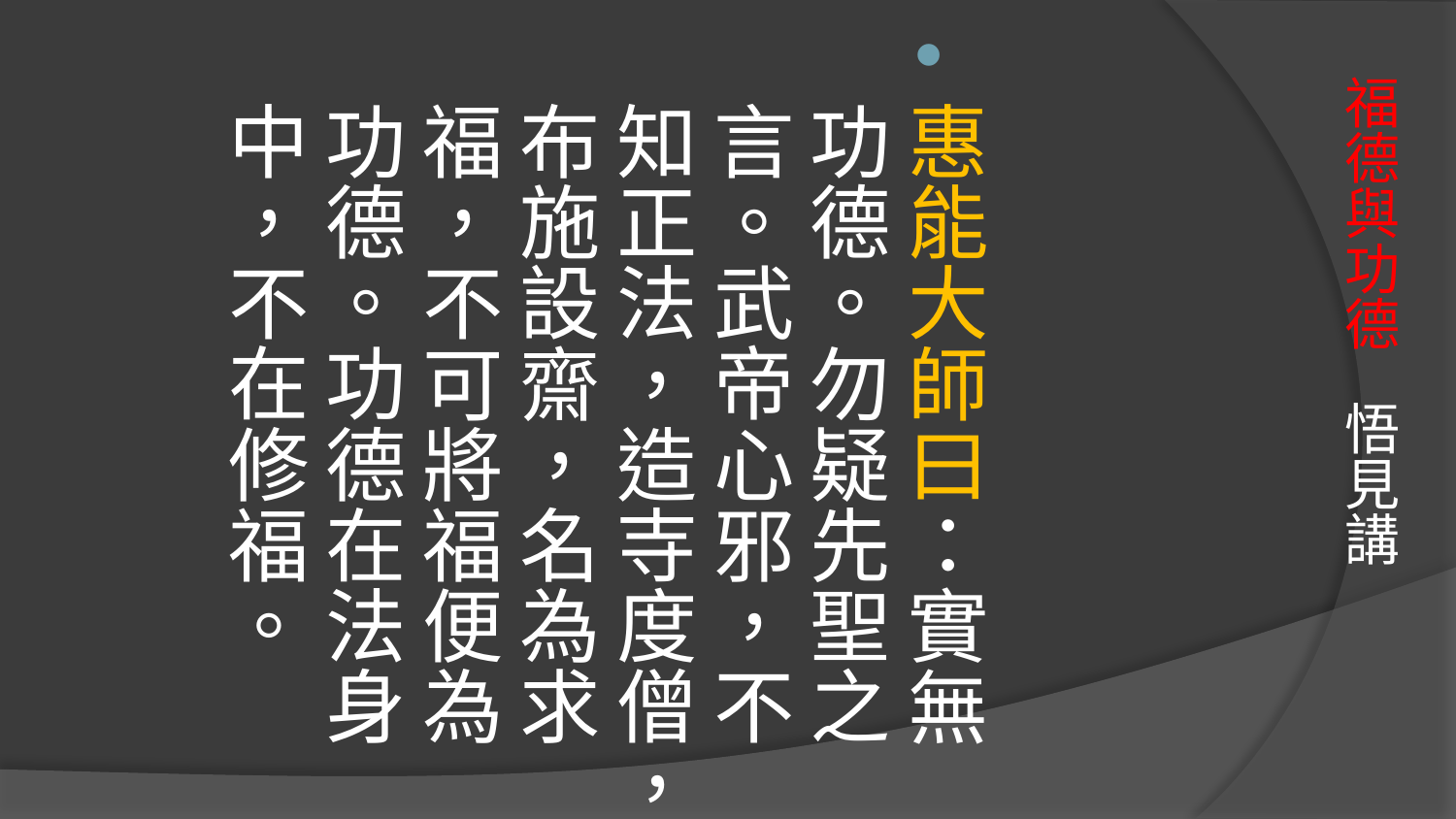

惠能大師曰：實無功德。勿疑先聖之言。武帝心邪，不知正法，造寺度僧，布施設齋，名為求福，不可將福便為功德。功德在法身中，不在修福。

# 福德與功德    悟見講